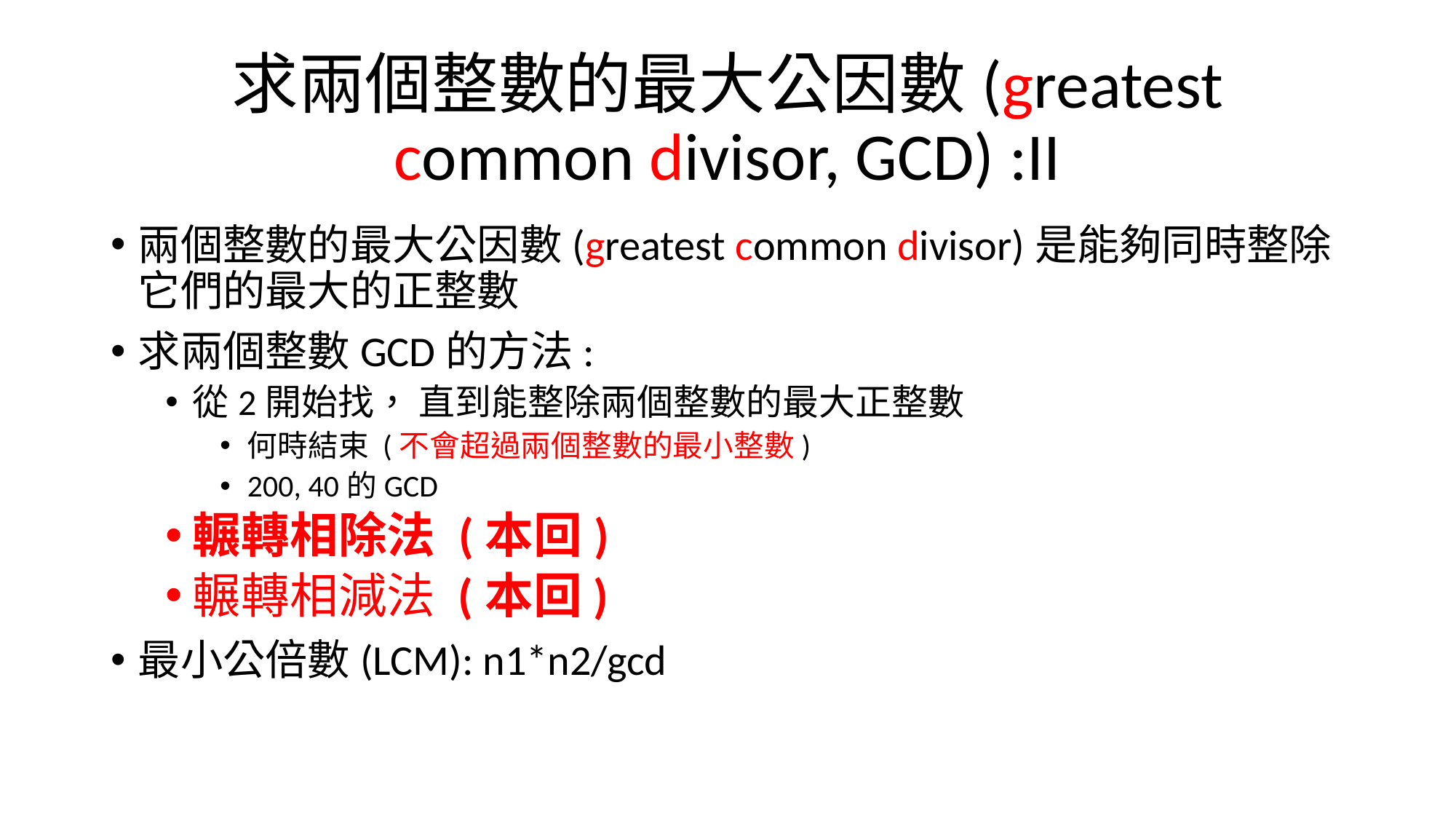

# 求兩個整數的最大公因數(greatest common divisor, GCD) :II
兩個整數的最大公因數(greatest common divisor)是能夠同時整除它們的最大的正整數
求兩個整數GCD的方法:
從2開始找， 直到能整除兩個整數的最大正整數
何時結束 (不會超過兩個整數的最小整數)
200, 40的GCD
輾轉相除法 (本回)
輾轉相減法 (本回)
最小公倍數(LCM): n1*n2/gcd